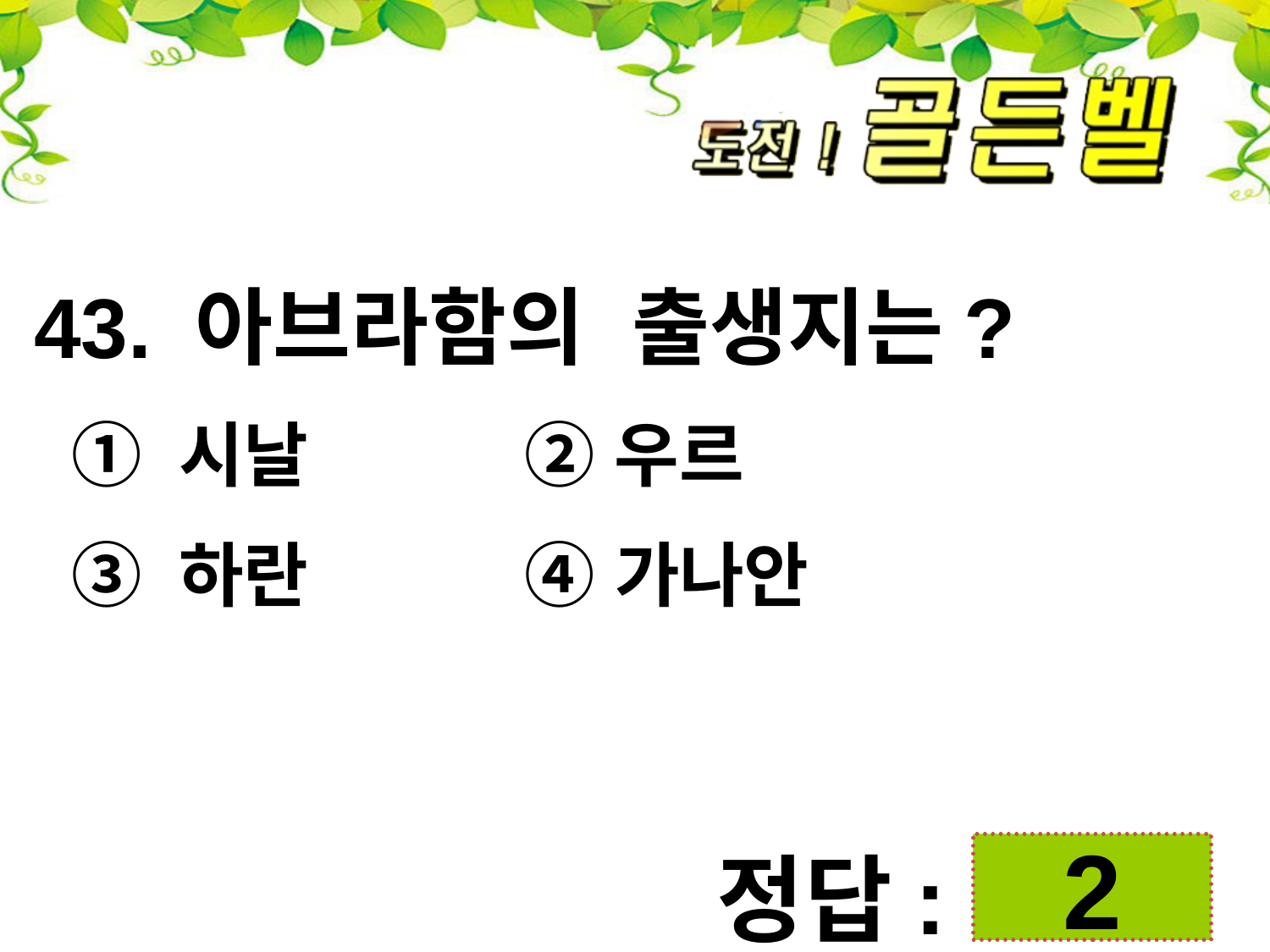

43. 아브라함의  출생지는?
   ① 시날           ② 우르
   ③ 하란           ④ 가나안
첨성대
정답:
2